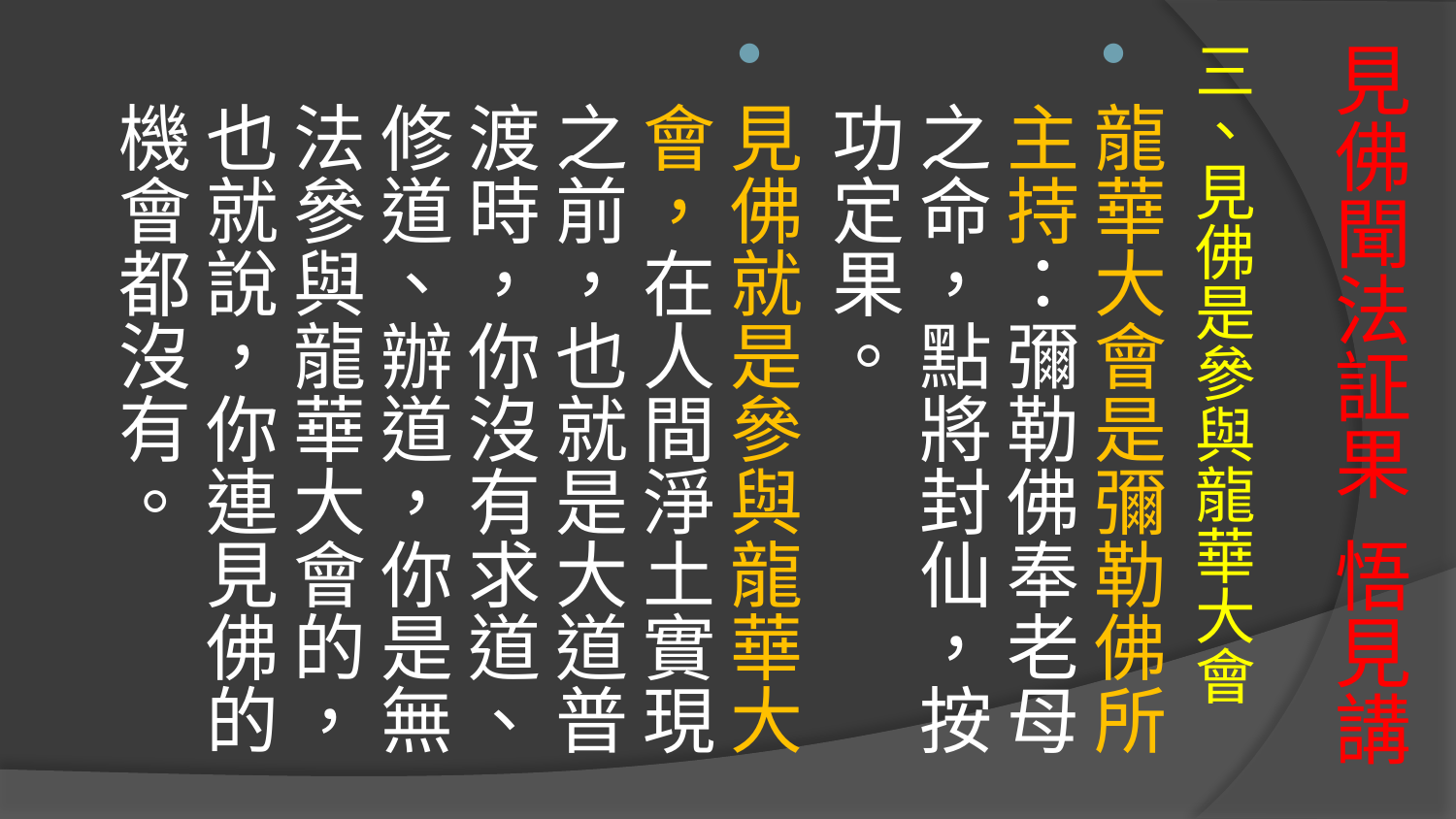

三、見佛是參與龍華大會
龍華大會是彌勒佛所主持：彌勒佛奉老母之命，點將封仙，按功定果。
見佛就是參與龍華大會，在人間淨土實現之前，也就是大道普渡時，你沒有求道、修道、辦道，你是無法參與龍華大會的，也就說，你連見佛的機會都沒有。

# 見佛聞法証果  悟見講